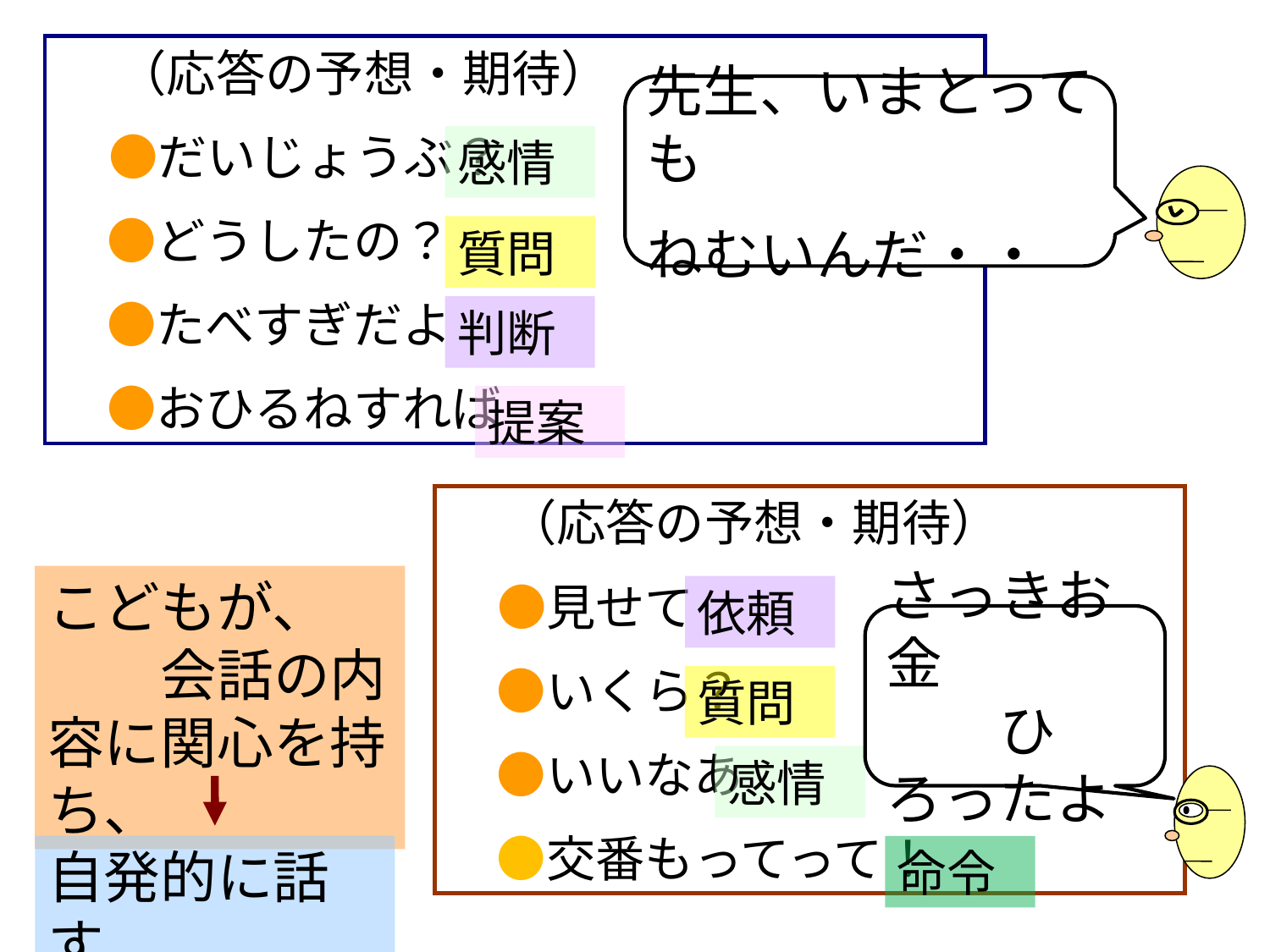

（応答の予想・期待）
　　●だいじょうぶ？
　●どうしたの？
　●たべすぎだよ
　●おひるねすれば
先生、いまとっても
ねむいんだ・・
感情

質問
判断
提案
　　（応答の予想・期待）
　　●見せて
　●いくら？
　●いいなあ
　●交番もってって！
こどもが、　　　会話の内容に関心を持ち、
依頼
さっきお金　　　　　ひろったよ
質問
感情

自発的に話す
命令